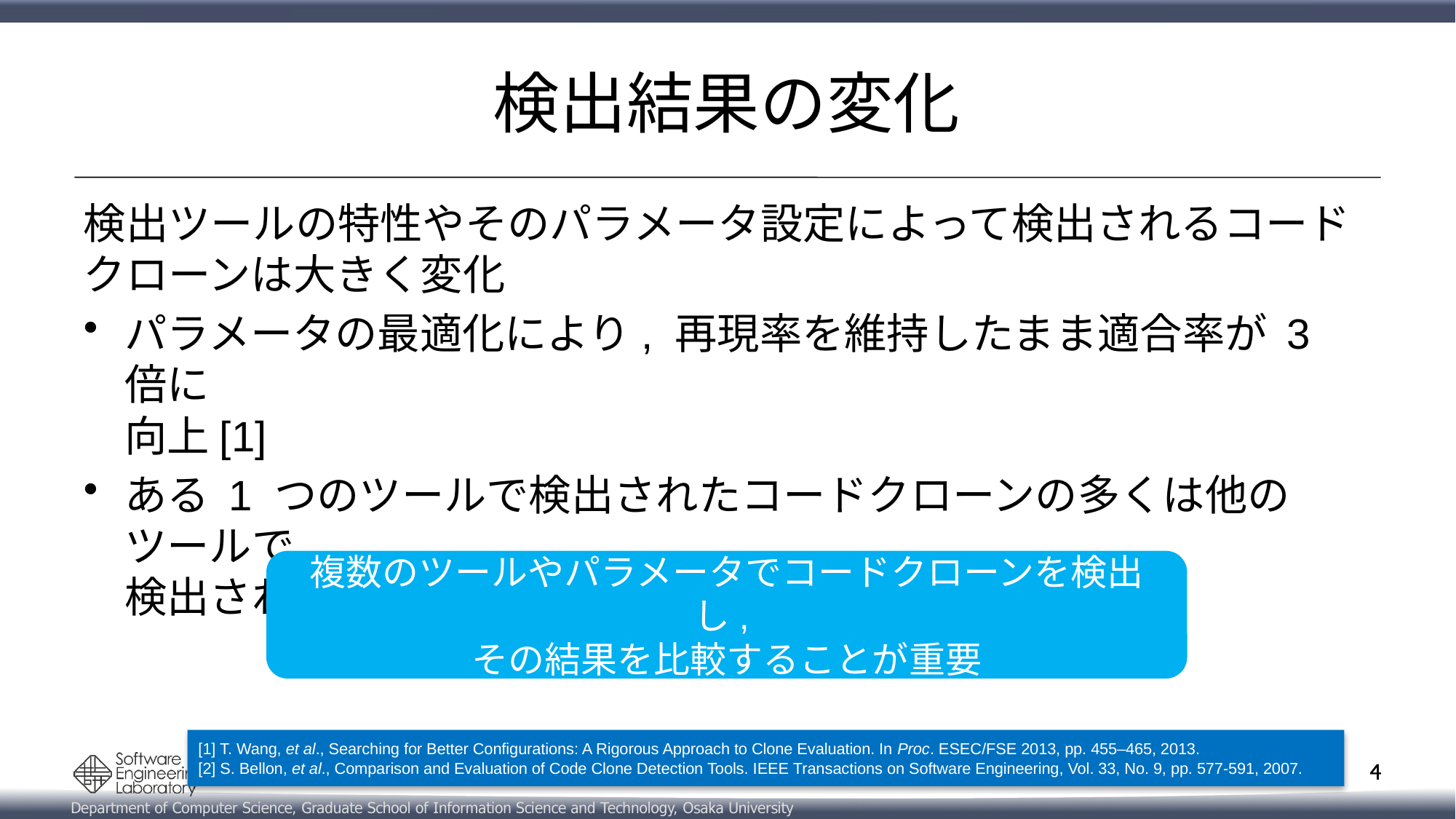

# 検出結果の変化
検出ツールの特性やそのパラメータ設定によって検出されるコード
クローンは大きく変化
パラメータの最適化により, 再現率を維持したまま適合率が 3 倍に
向上[1]
ある 1 つのツールで検出されたコードクローンの多くは他のツールで
検出されない[2]
複数のツールやパラメータでコードクローンを検出し,
その結果を比較することが重要
[1] T. Wang, et al., Searching for Better Configurations: A Rigorous Approach to Clone Evaluation. In Proc. ESEC/FSE 2013, pp. 455–465, 2013.
[2] S. Bellon, et al., Comparison and Evaluation of Code Clone Detection Tools. IEEE Transactions on Software Engineering, Vol. 33, No. 9, pp. 577-591, 2007.
4